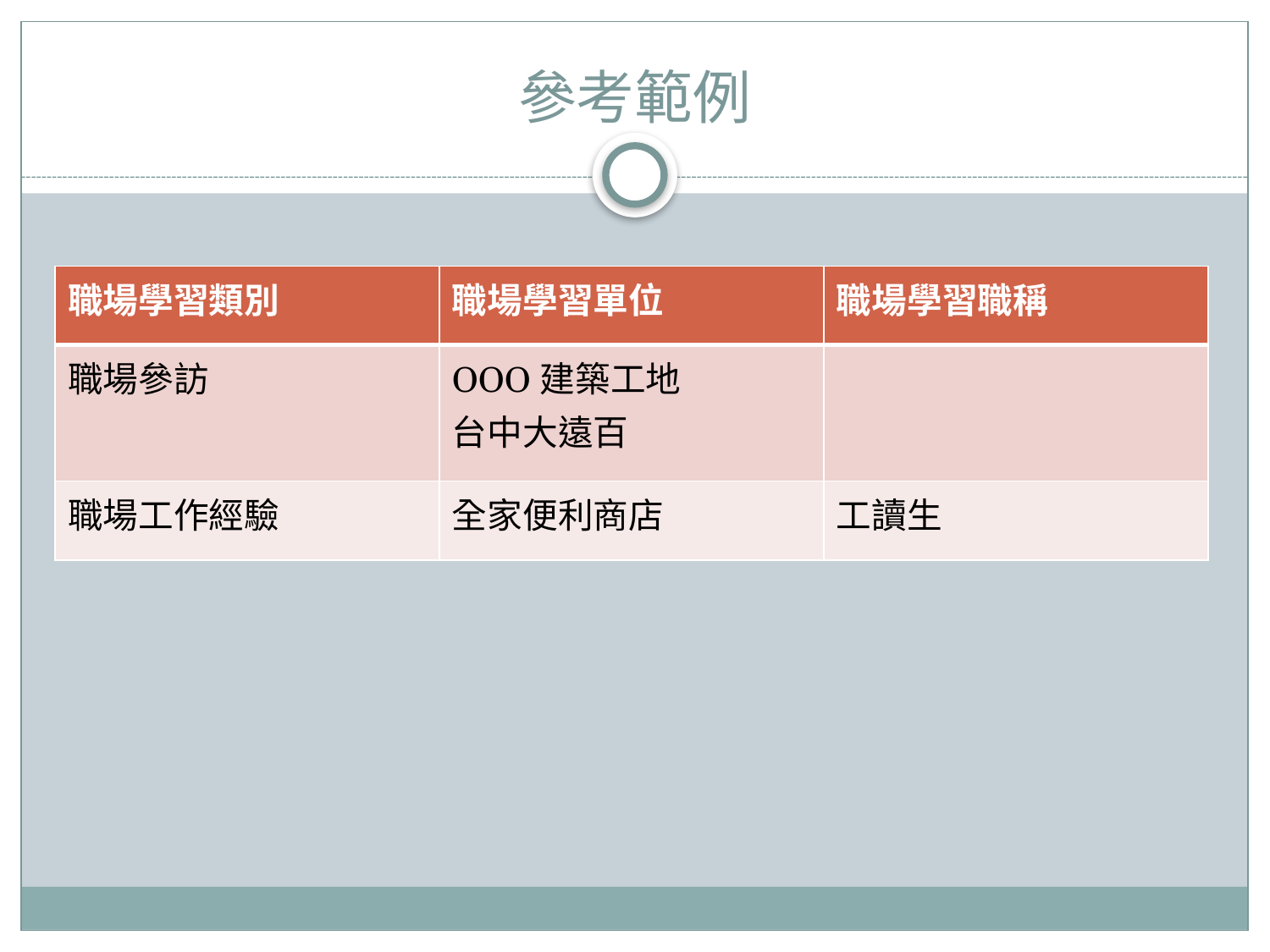

# 參考範例
| 職場學習類別 | 職場學習單位 | 職場學習職稱 |
| --- | --- | --- |
| 職場參訪 | OOO建築工地 台中大遠百 |  |
| 職場工作經驗 | 全家便利商店 | 工讀生 |